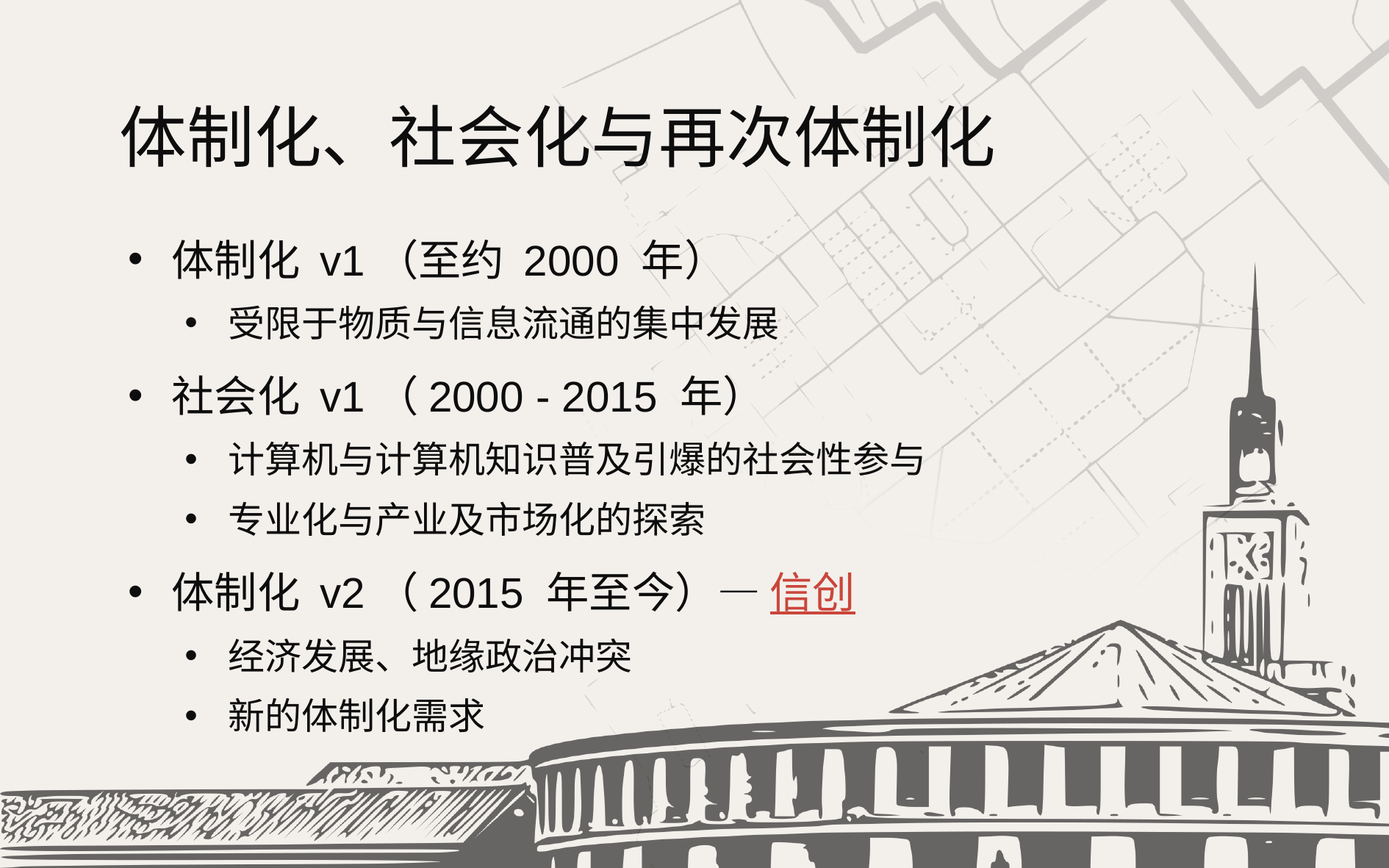

# 体制化、社会化与再次体制化
体制化 v1（至约 2000 年）
受限于物质与信息流通的集中发展
社会化 v1（2000 - 2015 年）
计算机与计算机知识普及引爆的社会性参与
专业化与产业及市场化的探索
体制化 v2（2015 年至今）— 信创
经济发展、地缘政治冲突
新的体制化需求